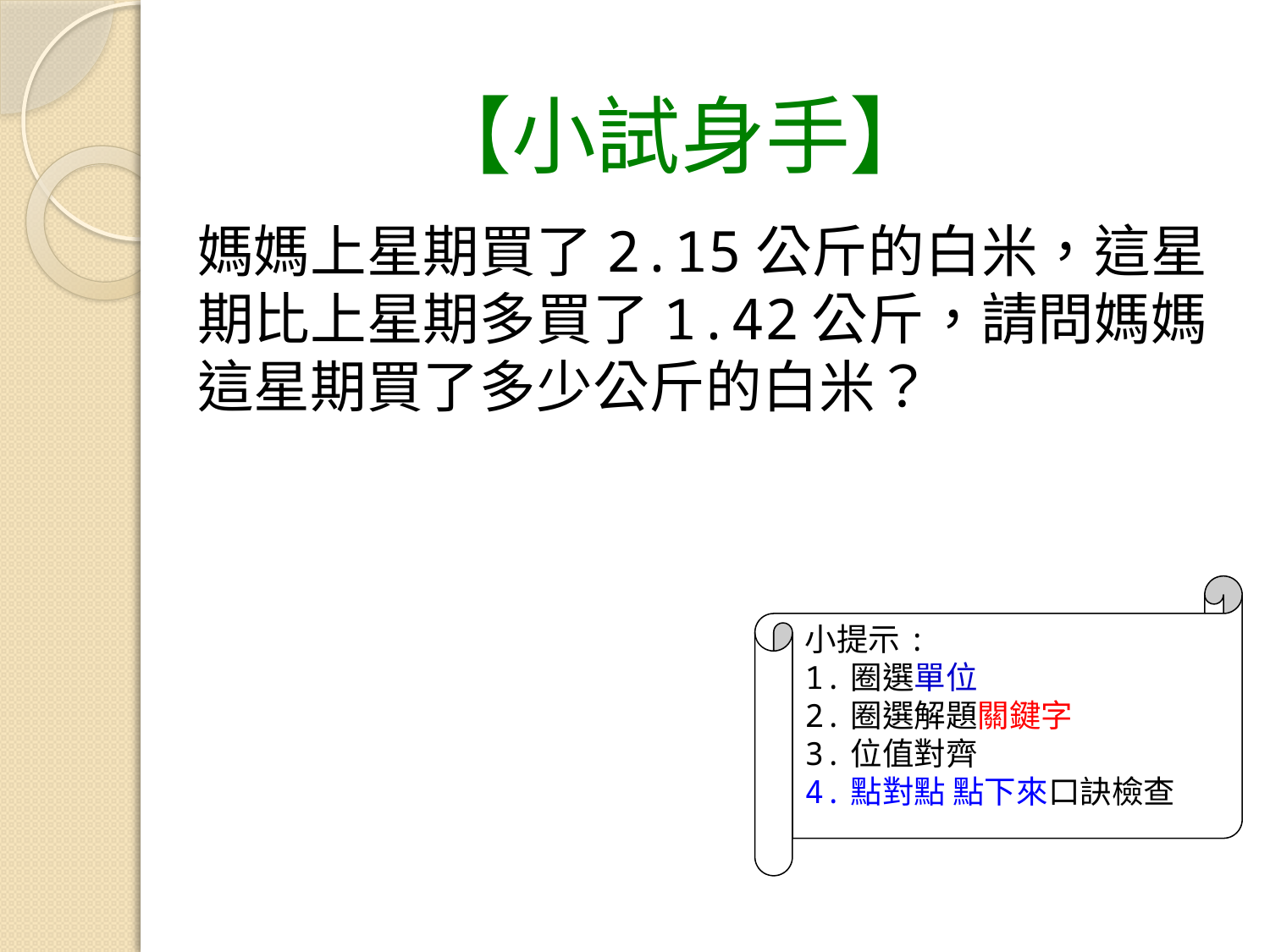

【小試身手】
媽媽上星期買了2.15公斤的白米，這星期比上星期多買了1.42公斤，請問媽媽這星期買了多少公斤的白米？
小提示:
1.圈選單位
2.圈選解題關鍵字
3.位值對齊
4.點對點 點下來口訣檢查